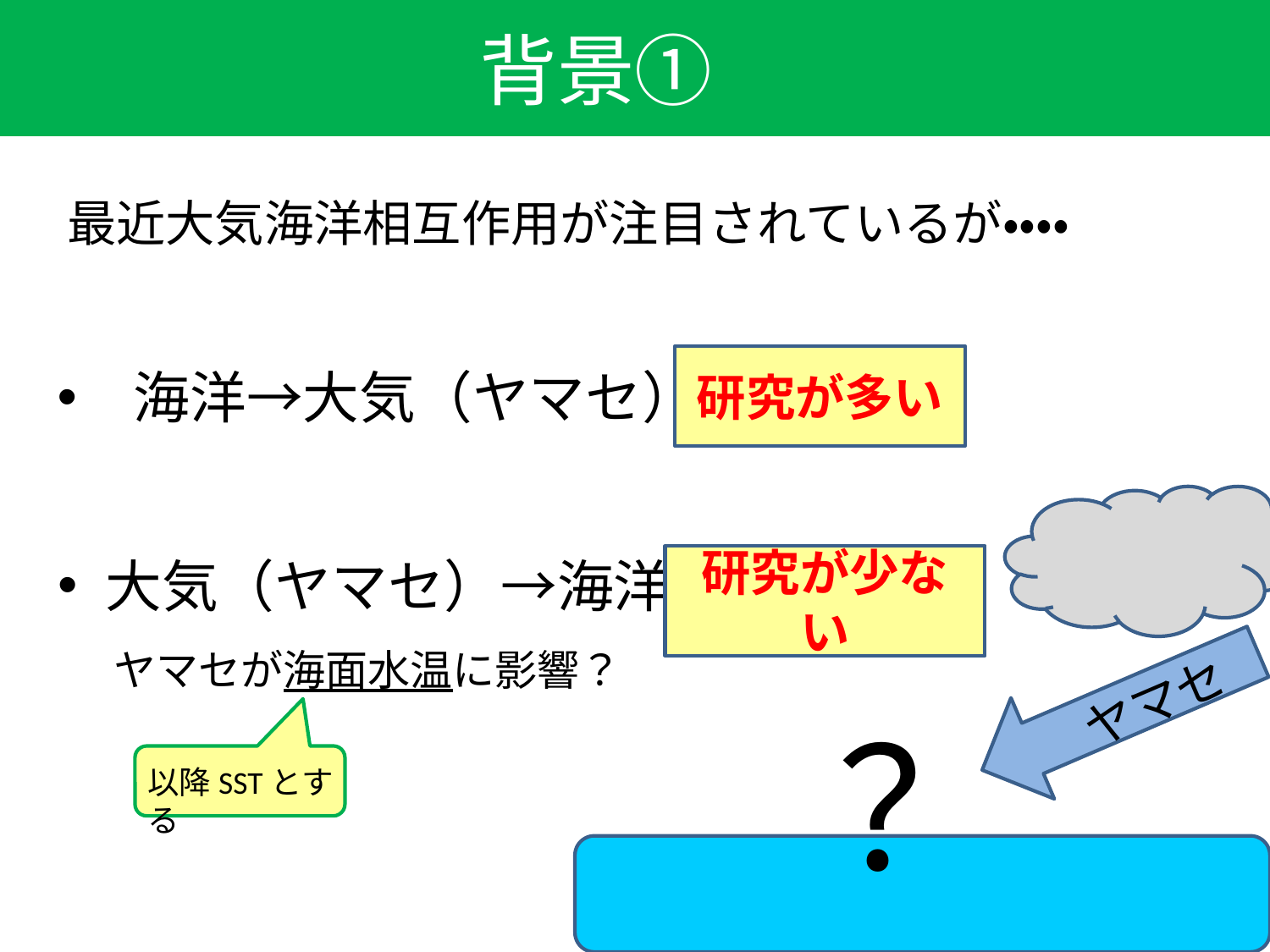

# 背景①
最近大気海洋相互作用が注目されているが・・・・
研究が多い
　海洋→大気（ヤマセ）・・・・・

大気（ヤマセ）→海洋・・・・・
　ヤマセが海面水温に影響？

研究が少ない

　　ヤマセ
？

以降SSTとする